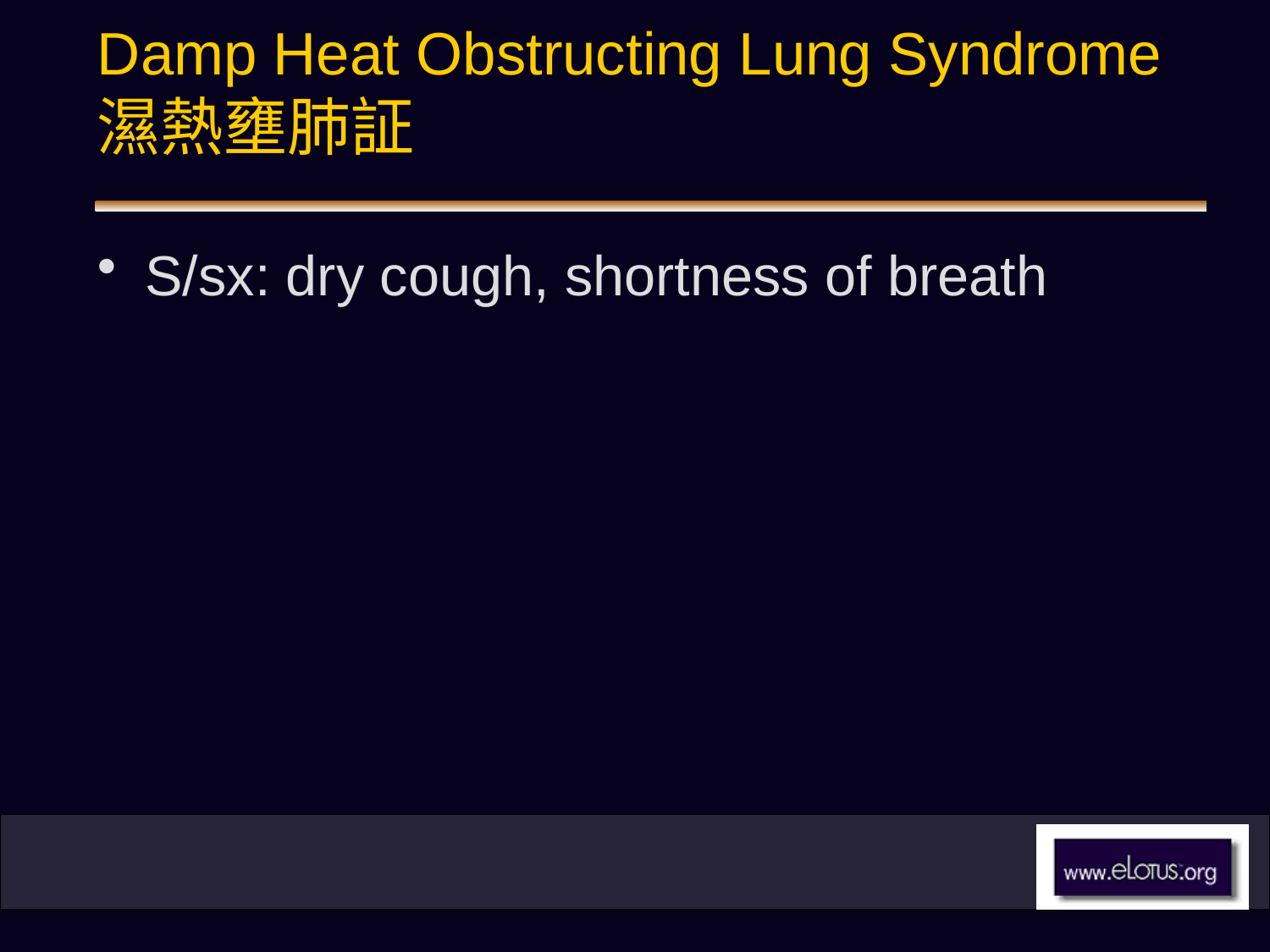

# Damp Heat Obstructing Lung Syndrome 濕熱壅肺証
S/sx: dry cough, shortness of breath